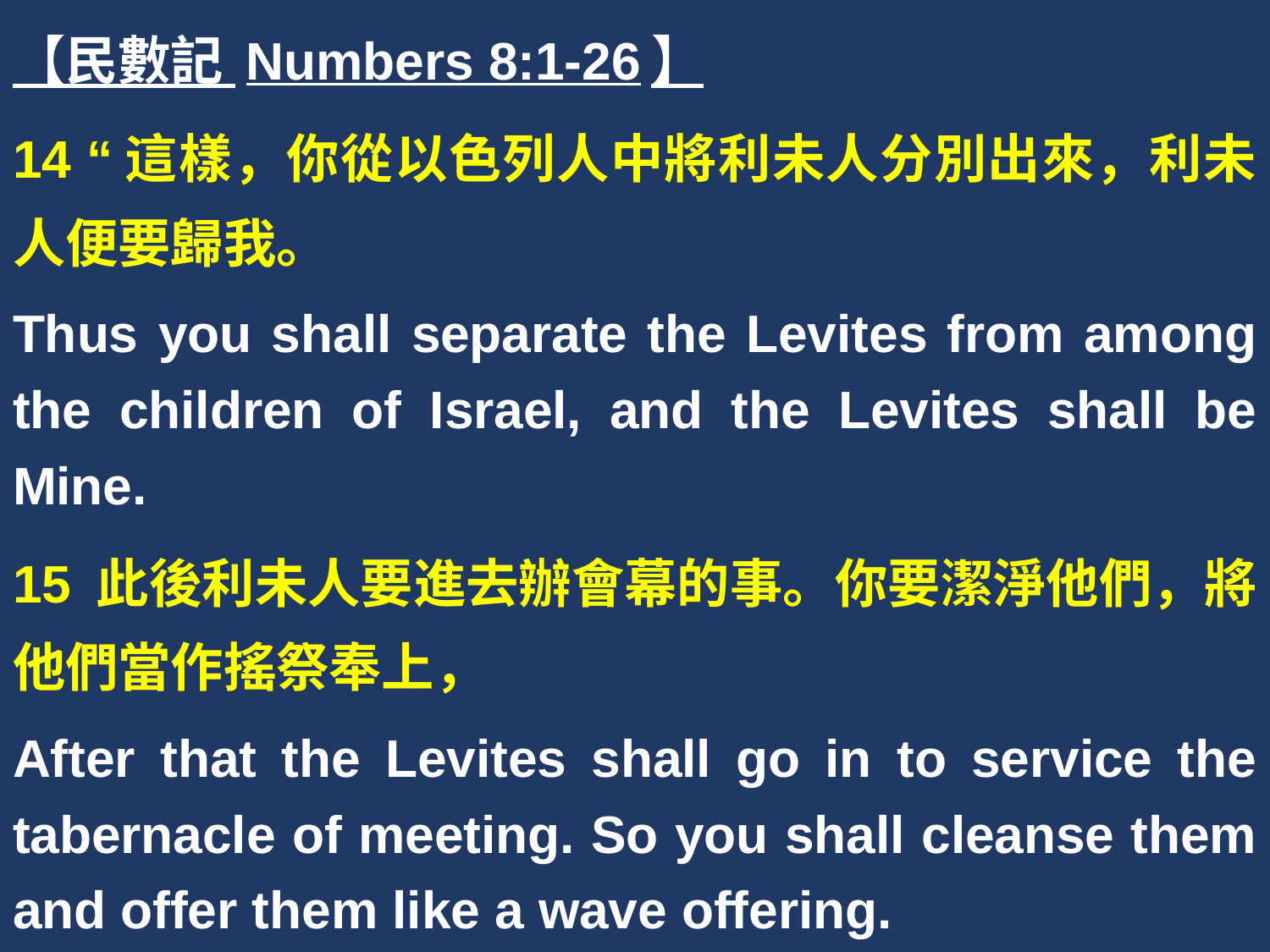

【民數記 Numbers 8:1-26】
14 “這樣，你從以色列人中將利未人分別出來，利未人便要歸我。
Thus you shall separate the Levites from among the children of Israel, and the Levites shall be Mine.
15 此後利未人要進去辦會幕的事。你要潔淨他們，將他們當作搖祭奉上，
After that the Levites shall go in to service the tabernacle of meeting. So you shall cleanse them and offer them like a wave offering.